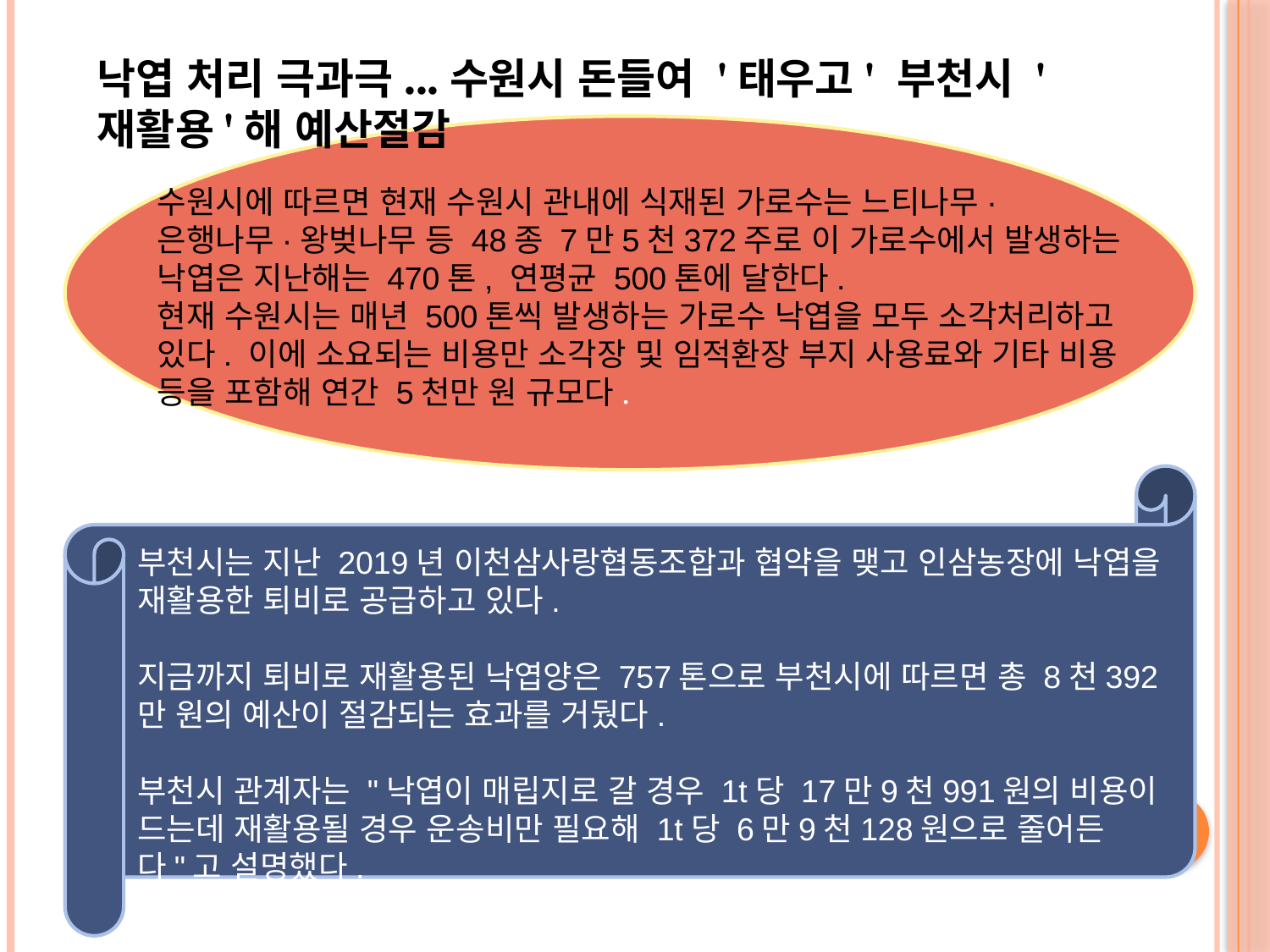

낙엽 처리 극과극...수원시 돈들여 '태우고' 부천시 '재활용'해 예산절감

수원시에 따르면 현재 수원시 관내에 식재된 가로수는 느티나무·
은행나무·왕벚나무 등 48종 7만5천372주로 이 가로수에서 발생하는 낙엽은 지난해는 470톤, 연평균 500톤에 달한다.
현재 수원시는 매년 500톤씩 발생하는 가로수 낙엽을 모두 소각처리하고 있다. 이에 소요되는 비용만 소각장 및 임적환장 부지 사용료와 기타 비용 등을 포함해 연간 5천만 원 규모다.

부천시는 지난 2019년 이천삼사랑협동조합과 협약을 맺고 인삼농장에 낙엽을 재활용한 퇴비로 공급하고 있다.
지금까지 퇴비로 재활용된 낙엽양은 757톤으로 부천시에 따르면 총 8천392만 원의 예산이 절감되는 효과를 거뒀다.
부천시 관계자는 "낙엽이 매립지로 갈 경우 1t당 17만9천991원의 비용이 드는데 재활용될 경우 운송비만 필요해 1t당 6만9천128원으로 줄어든다"고 설명했다.